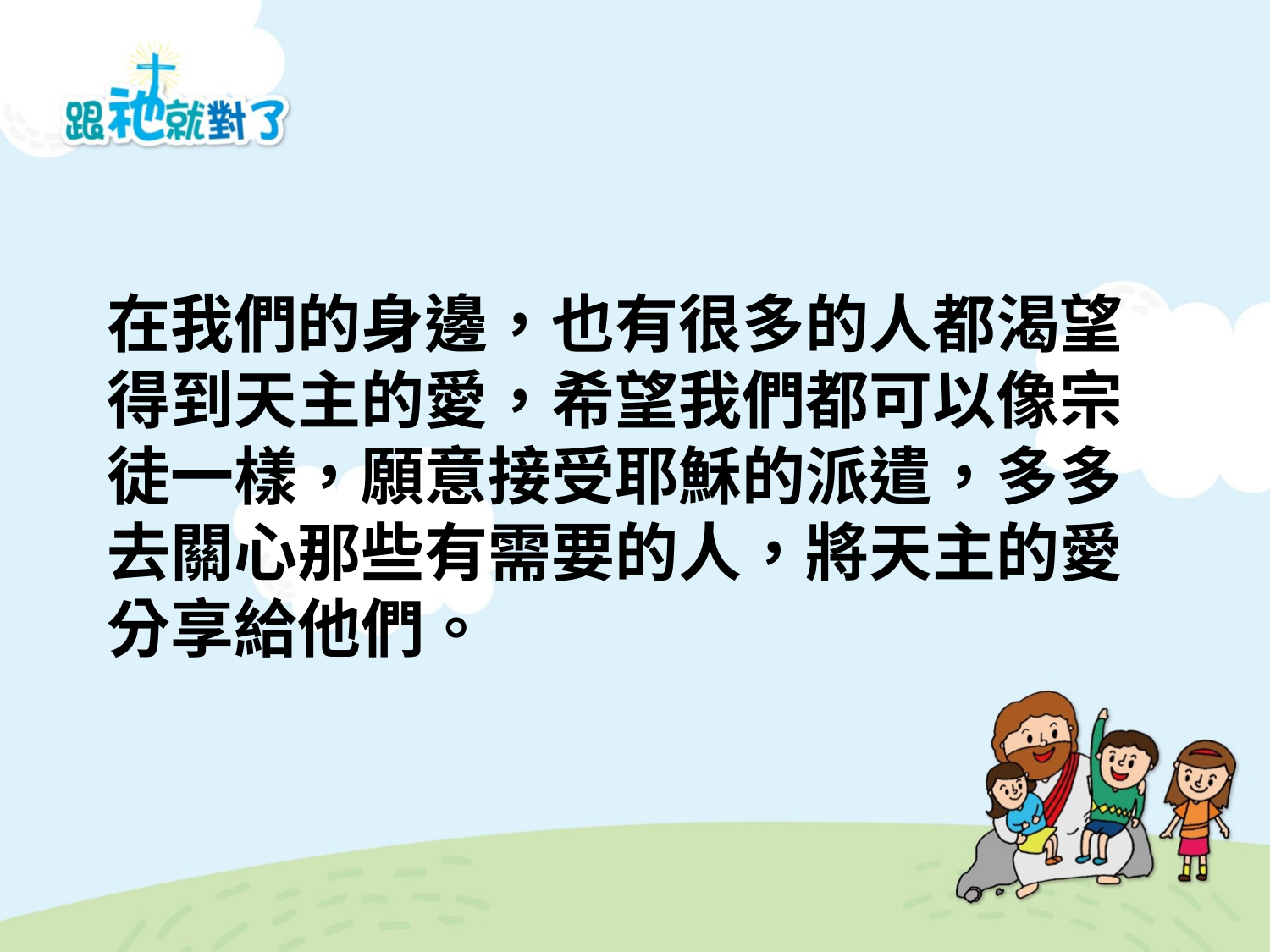

在我們的身邊，也有很多的人都渴望得到天主的愛，希望我們都可以像宗徒一樣，願意接受耶穌的派遣，多多去關心那些有需要的人，將天主的愛分享給他們。